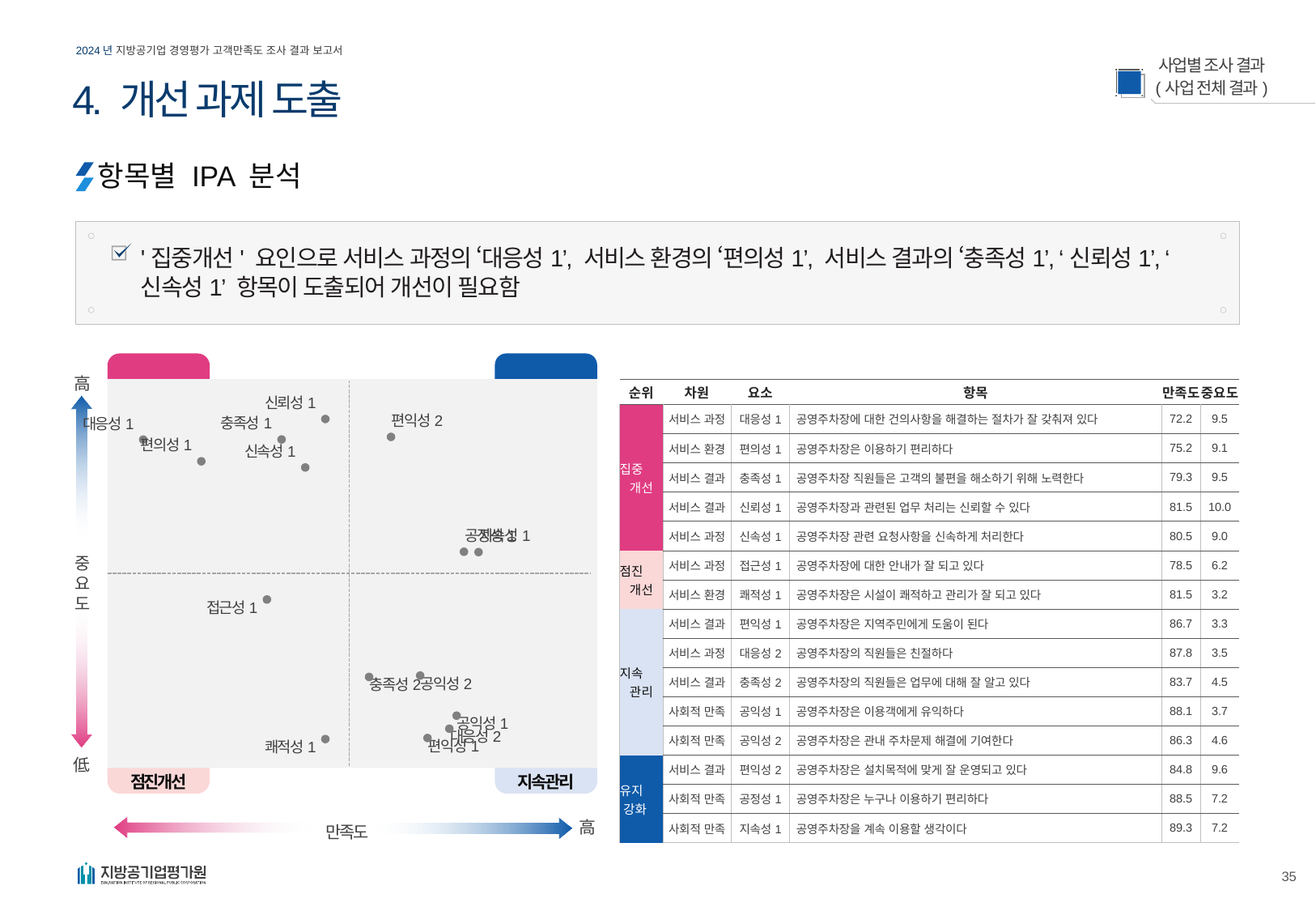

4. 개선 과제 도출
항목별 IPA 분석

'집중개선' 요인으로 서비스 과정의 ‘대응성1’, 서비스 환경의 ‘편의성1’, 서비스 결과의 ‘충족성1’, ‘신뢰성1’, ‘신속성1’ 항목이 도출되어 개선이 필요함

집중개선
유지강화
高

### Chart

| Category |  |
|---|---|

중
요
도

低
점진개선
지속관리
高
만족도

| 순위 | 차원 | 요소 | 항목 | 만족도 | 중요도 |
| --- | --- | --- | --- | --- | --- |
| 집중 개선 | 서비스 과정 | 대응성1 | 공영주차장에 대한 건의사항을 해결하는 절차가 잘 갖춰져 있다 | 72.2 | 9.5 |
|  | 서비스 환경 | 편의성1 | 공영주차장은 이용하기 편리하다 | 75.2 | 9.1 |
|  | 서비스 결과 | 충족성1 | 공영주차장 직원들은 고객의 불편을 해소하기 위해 노력한다 | 79.3 | 9.5 |
|  | 서비스 결과 | 신뢰성1 | 공영주차장과 관련된 업무 처리는 신뢰할 수 있다 | 81.5 | 10.0 |
|  | 서비스 과정 | 신속성1 | 공영주차장 관련 요청사항을 신속하게 처리한다 | 80.5 | 9.0 |
| 점진 개선 | 서비스 과정 | 접근성1 | 공영주차장에 대한 안내가 잘 되고 있다 | 78.5 | 6.2 |
|  | 서비스 환경 | 쾌적성1 | 공영주차장은 시설이 쾌적하고 관리가 잘 되고 있다 | 81.5 | 3.2 |
| 지속 관리 | 서비스 결과 | 편익성1 | 공영주차장은 지역주민에게 도움이 된다 | 86.7 | 3.3 |
|  | 서비스 과정 | 대응성2 | 공영주차장의 직원들은 친절하다 | 87.8 | 3.5 |
|  | 서비스 결과 | 충족성2 | 공영주차장의 직원들은 업무에 대해 잘 알고 있다 | 83.7 | 4.5 |
|  | 사회적 만족 | 공익성1 | 공영주차장은 이용객에게 유익하다 | 88.1 | 3.7 |
|  | 사회적 만족 | 공익성2 | 공영주차장은 관내 주차문제 해결에 기여한다 | 86.3 | 4.6 |
| 유지 강화 | 서비스 결과 | 편익성2 | 공영주차장은 설치목적에 맞게 잘 운영되고 있다 | 84.8 | 9.6 |
|  | 사회적 만족 | 공정성1 | 공영주차장은 누구나 이용하기 편리하다 | 88.5 | 7.2 |
|  | 사회적 만족 | 지속성1 | 공영주차장을 계속 이용할 생각이다 | 89.3 | 7.2 |
신뢰성1
편익성2
충족성1
대응성1

편의성1

신속성1

공정성1
지속성1

접근성1

공익성2
충족성2

공익성1

대응성2

편익성1
쾌적성1